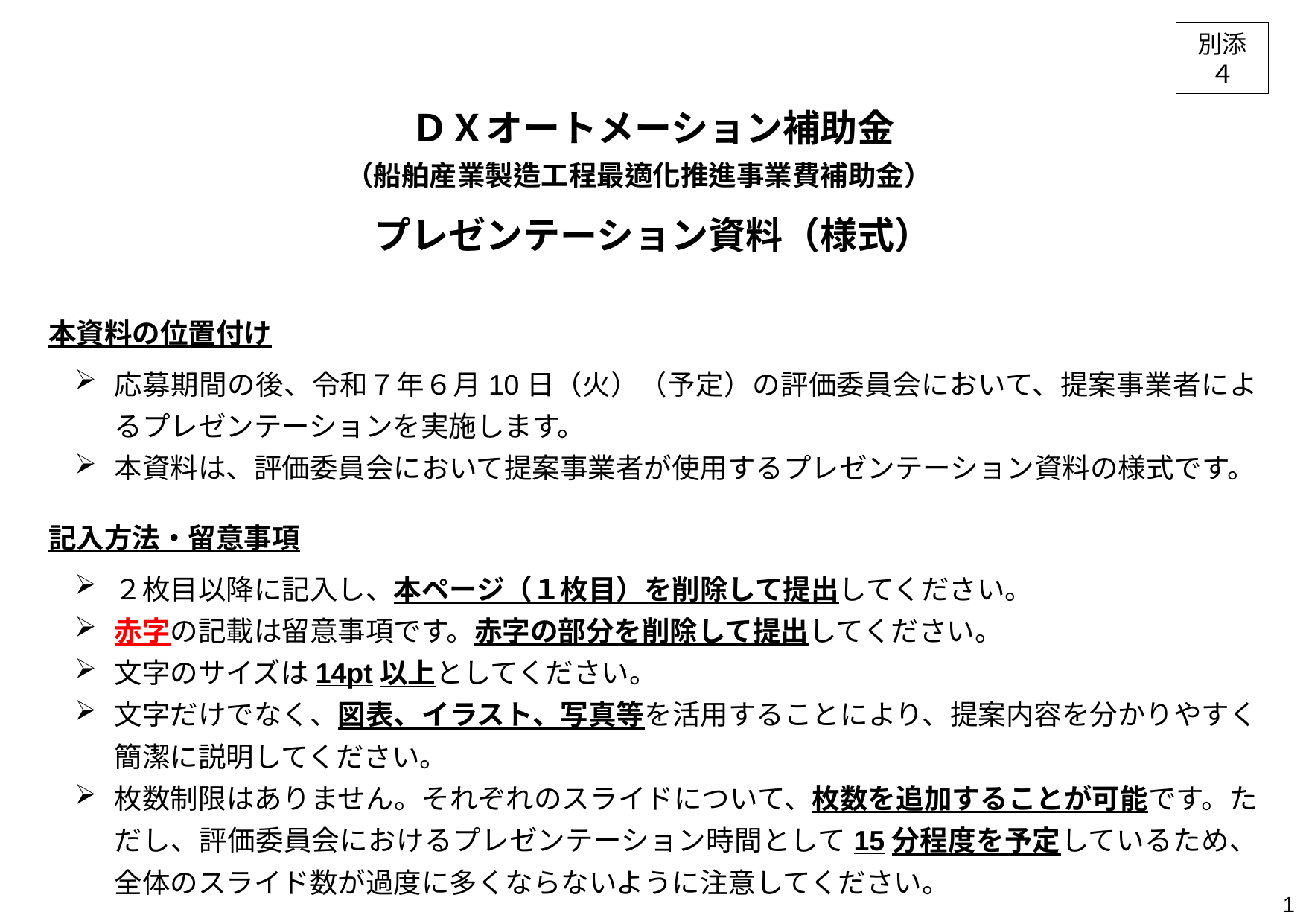

別添４
ＤＸオートメーション補助金
（船舶産業製造工程最適化推進事業費補助金）
プレゼンテーション資料（様式）
本資料の位置付け
応募期間の後、令和７年６月10日（火）（予定）の評価委員会において、提案事業者によるプレゼンテーションを実施します。
本資料は、評価委員会において提案事業者が使用するプレゼンテーション資料の様式です。
記入方法・留意事項
２枚目以降に記入し、本ページ（１枚目）を削除して提出してください。
赤字の記載は留意事項です。赤字の部分を削除して提出してください。
文字のサイズは14pt以上としてください。
文字だけでなく、図表、イラスト、写真等を活用することにより、提案内容を分かりやすく簡潔に説明してください。
枚数制限はありません。それぞれのスライドについて、枚数を追加することが可能です。ただし、評価委員会におけるプレゼンテーション時間として15分程度を予定しているため、全体のスライド数が過度に多くならないように注意してください。
1